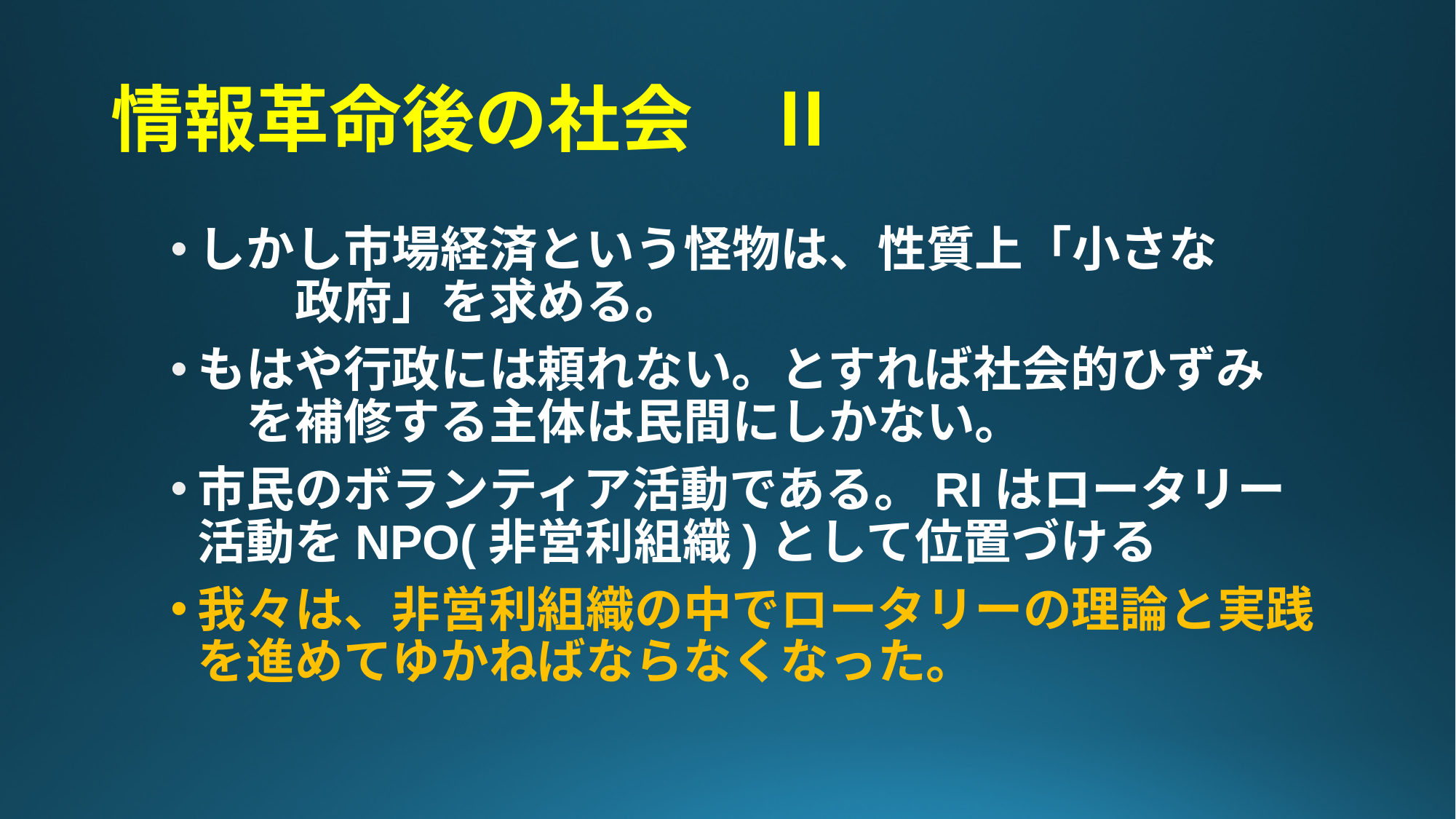

# 情報革命後の社会　Ⅱ
しかし市場経済という怪物は、性質上「小さな　　　　政府」を求める。
もはや行政には頼れない。とすれば社会的ひずみ　　を補修する主体は民間にしかない。
市民のボランティア活動である。RIはロータリー　活動をNPO(非営利組織)として位置づける
我々は、非営利組織の中でロータリーの理論と実践を進めてゆかねばならなくなった。